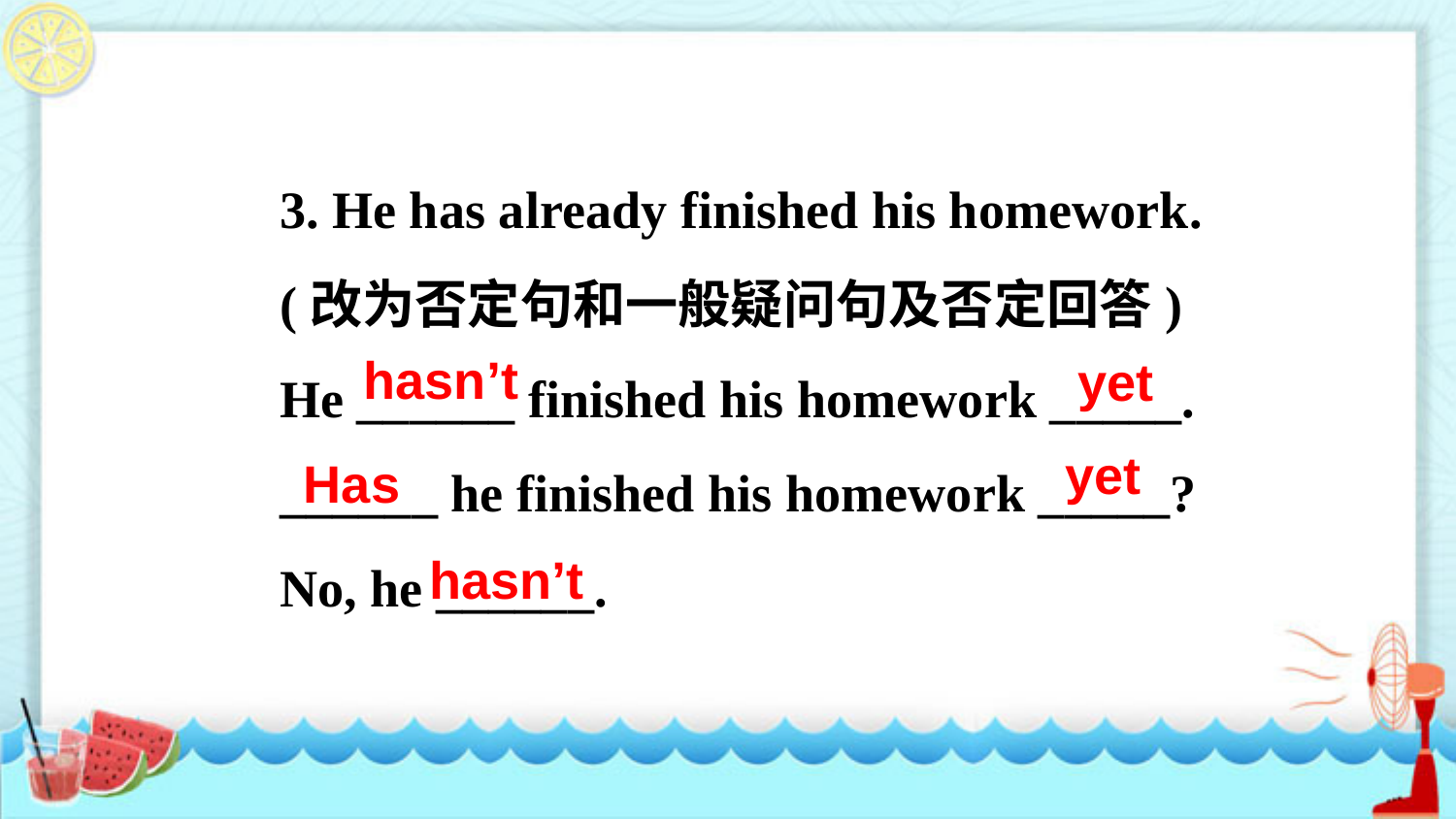

3. He has already finished his homework.
(改为否定句和一般疑问句及否定回答)
He ______ finished his homework _____.
______ he finished his homework _____?
No, he ______.
hasn’t
yet
yet
Has
hasn’t